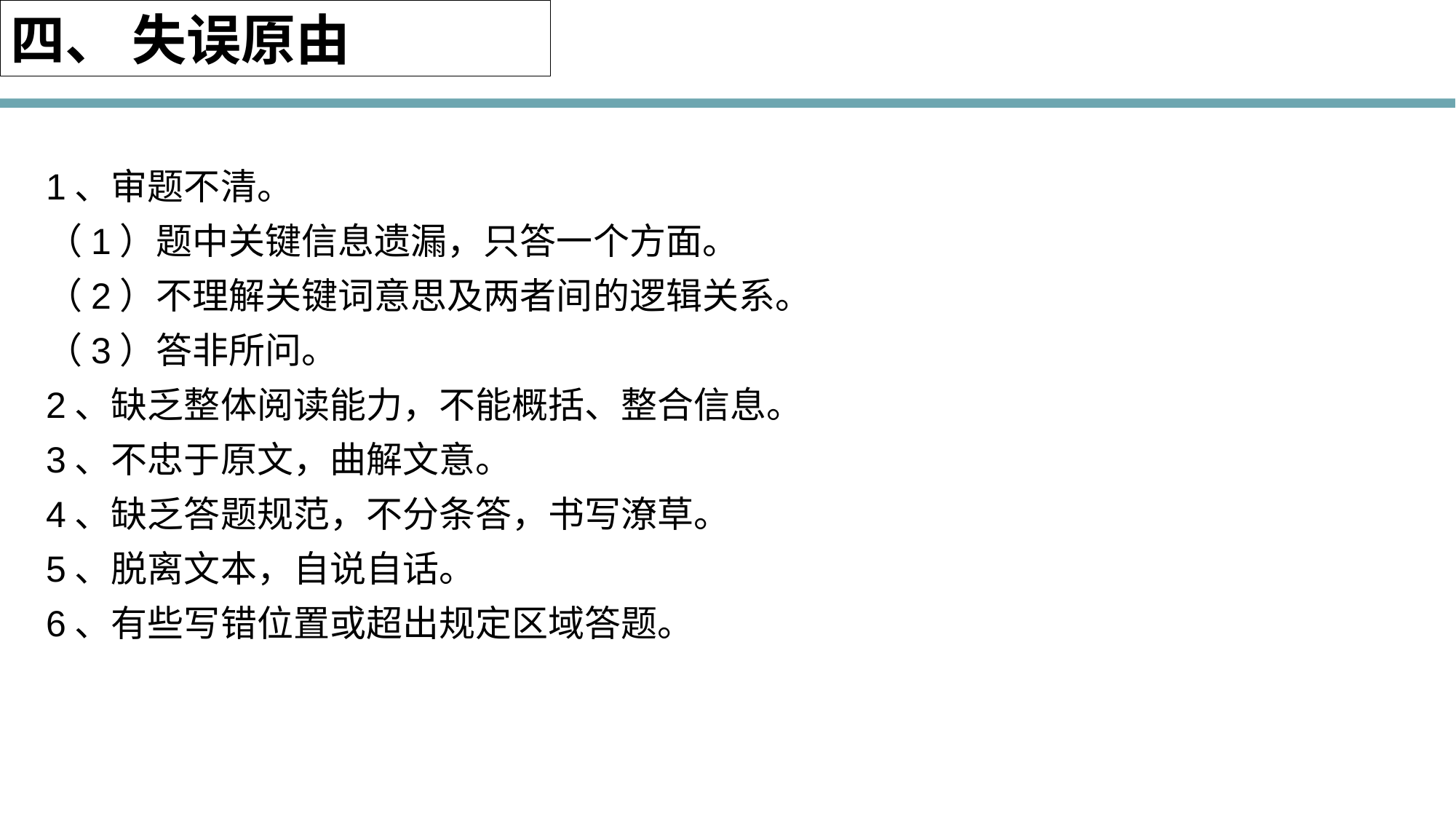

四、 失误原由

1、审题不清。
（1）题中关键信息遗漏，只答一个方面。
（2）不理解关键词意思及两者间的逻辑关系。
（3）答非所问。
2、缺乏整体阅读能力，不能概括、整合信息。
3、不忠于原文，曲解文意。
4、缺乏答题规范，不分条答，书写潦草。
5、脱离文本，自说自话。
6、有些写错位置或超出规定区域答题。